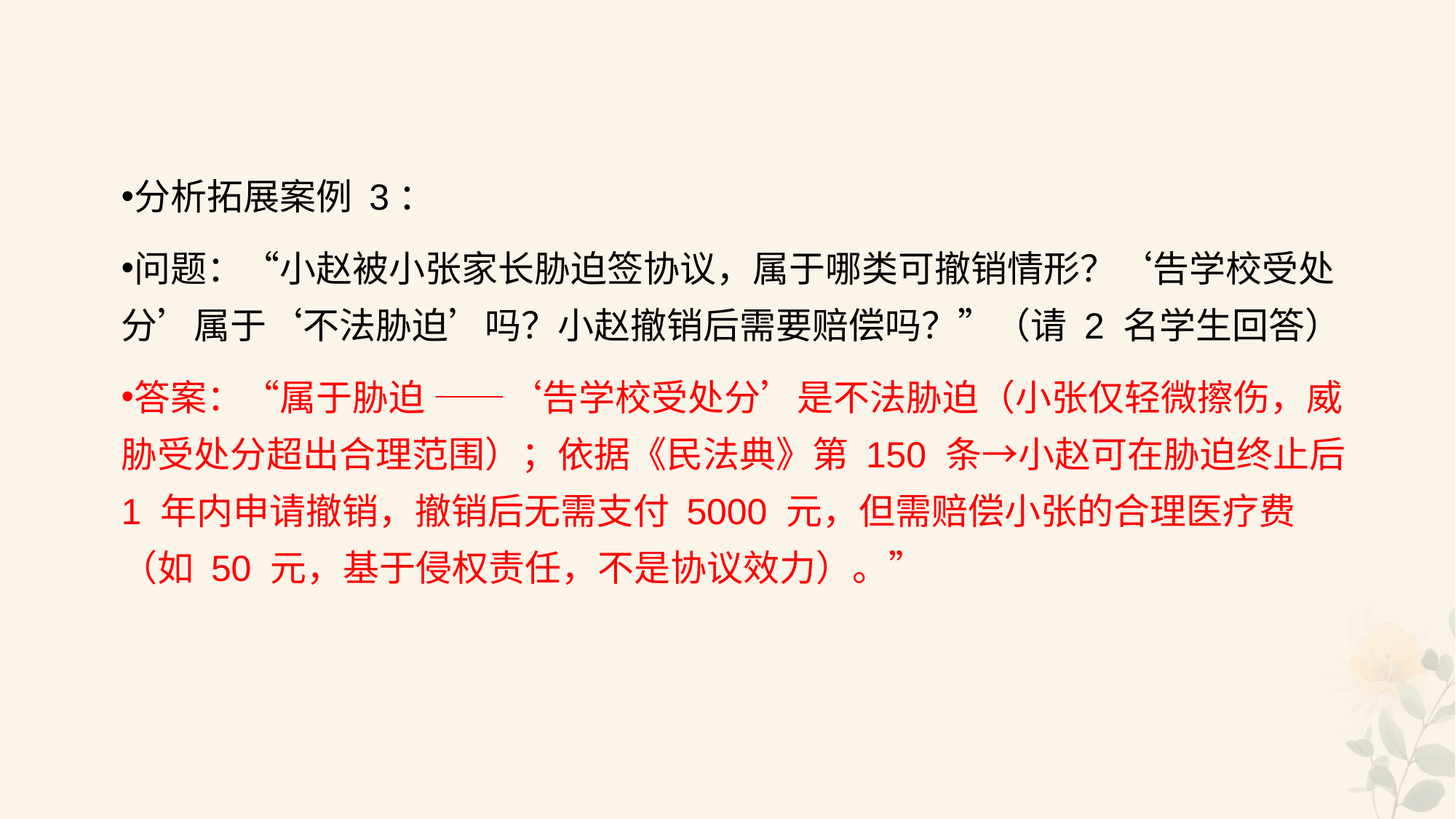

#
分析拓展案例 3：
问题：“小赵被小张家长胁迫签协议，属于哪类可撤销情形？‘告学校受处分’属于‘不法胁迫’吗？小赵撤销后需要赔偿吗？”（请 2 名学生回答）
答案：“属于胁迫 ——‘告学校受处分’是不法胁迫（小张仅轻微擦伤，威胁受处分超出合理范围）；依据《民法典》第 150 条→小赵可在胁迫终止后 1 年内申请撤销，撤销后无需支付 5000 元，但需赔偿小张的合理医疗费（如 50 元，基于侵权责任，不是协议效力）。”